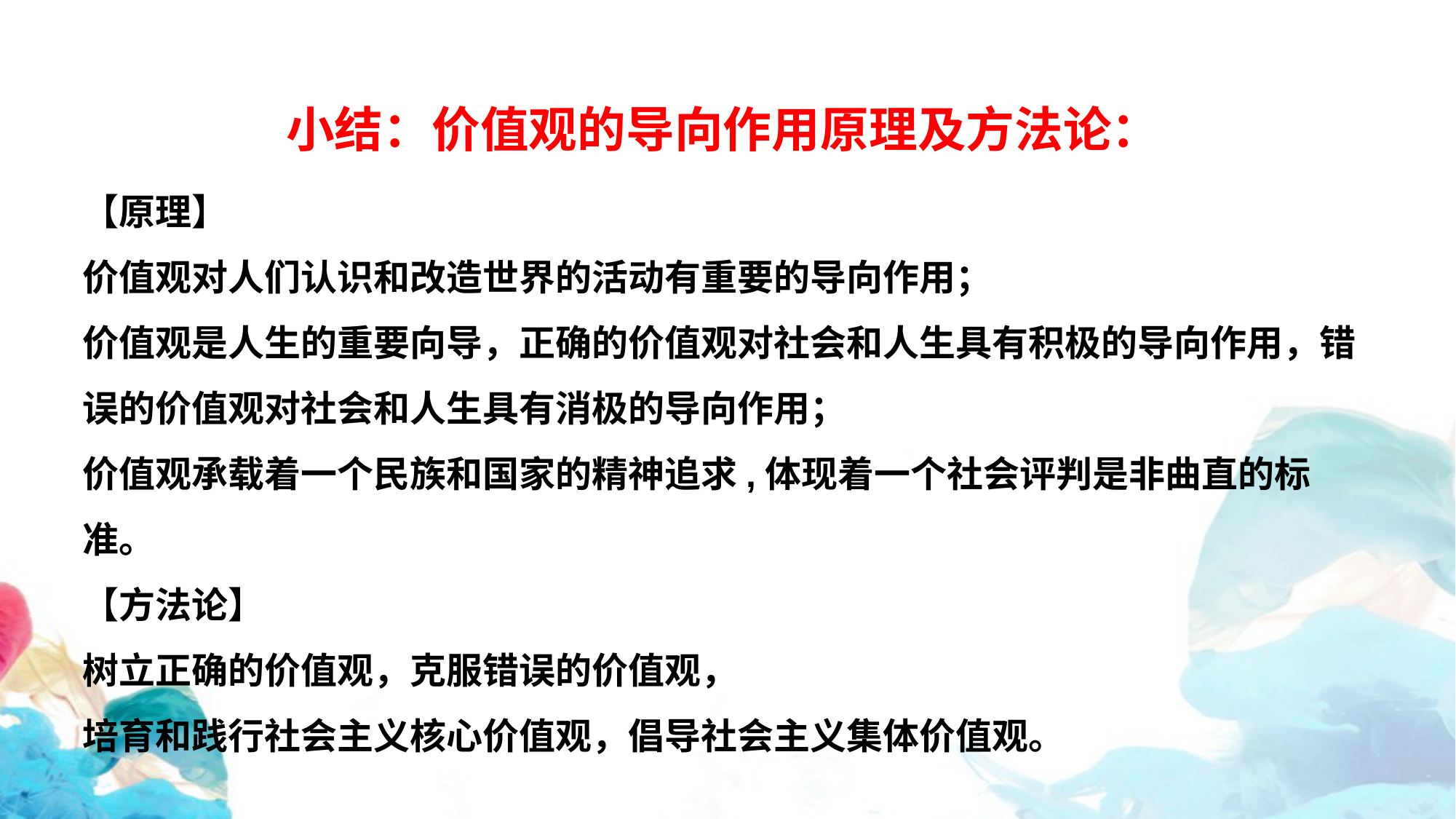

小结：价值观的导向作用原理及方法论：
【原理】
价值观对人们认识和改造世界的活动有重要的导向作用；
价值观是人生的重要向导，正确的价值观对社会和人生具有积极的导向作用，错误的价值观对社会和人生具有消极的导向作用；
价值观承载着一个民族和国家的精神追求,体现着一个社会评判是非曲直的标准。
【方法论】
树立正确的价值观，克服错误的价值观，
培育和践行社会主义核心价值观，倡导社会主义集体价值观。